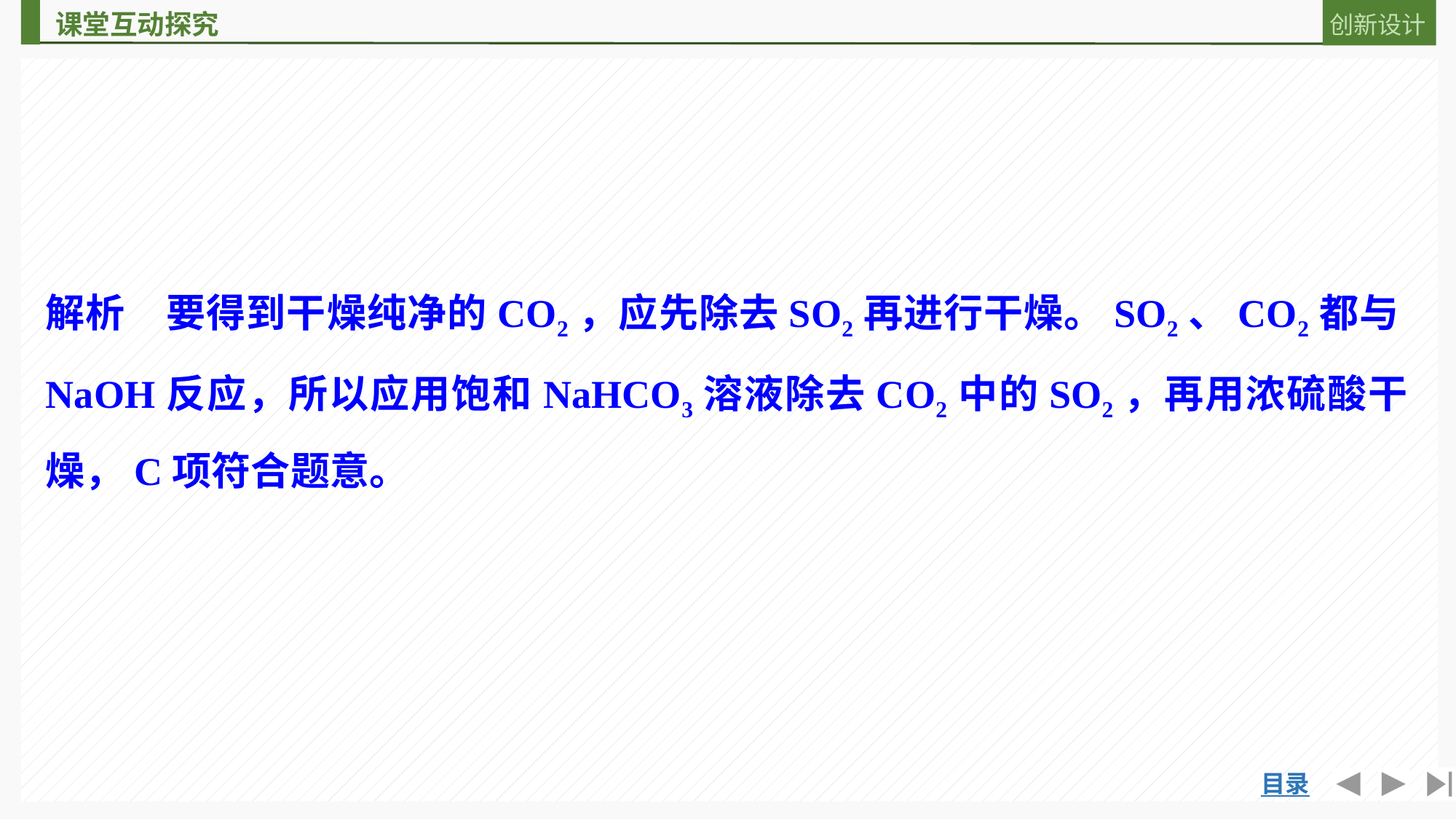

解析　要得到干燥纯净的CO2，应先除去SO2再进行干燥。SO2、CO2都与NaOH反应，所以应用饱和NaHCO3溶液除去CO2中的SO2，再用浓硫酸干燥，C项符合题意。